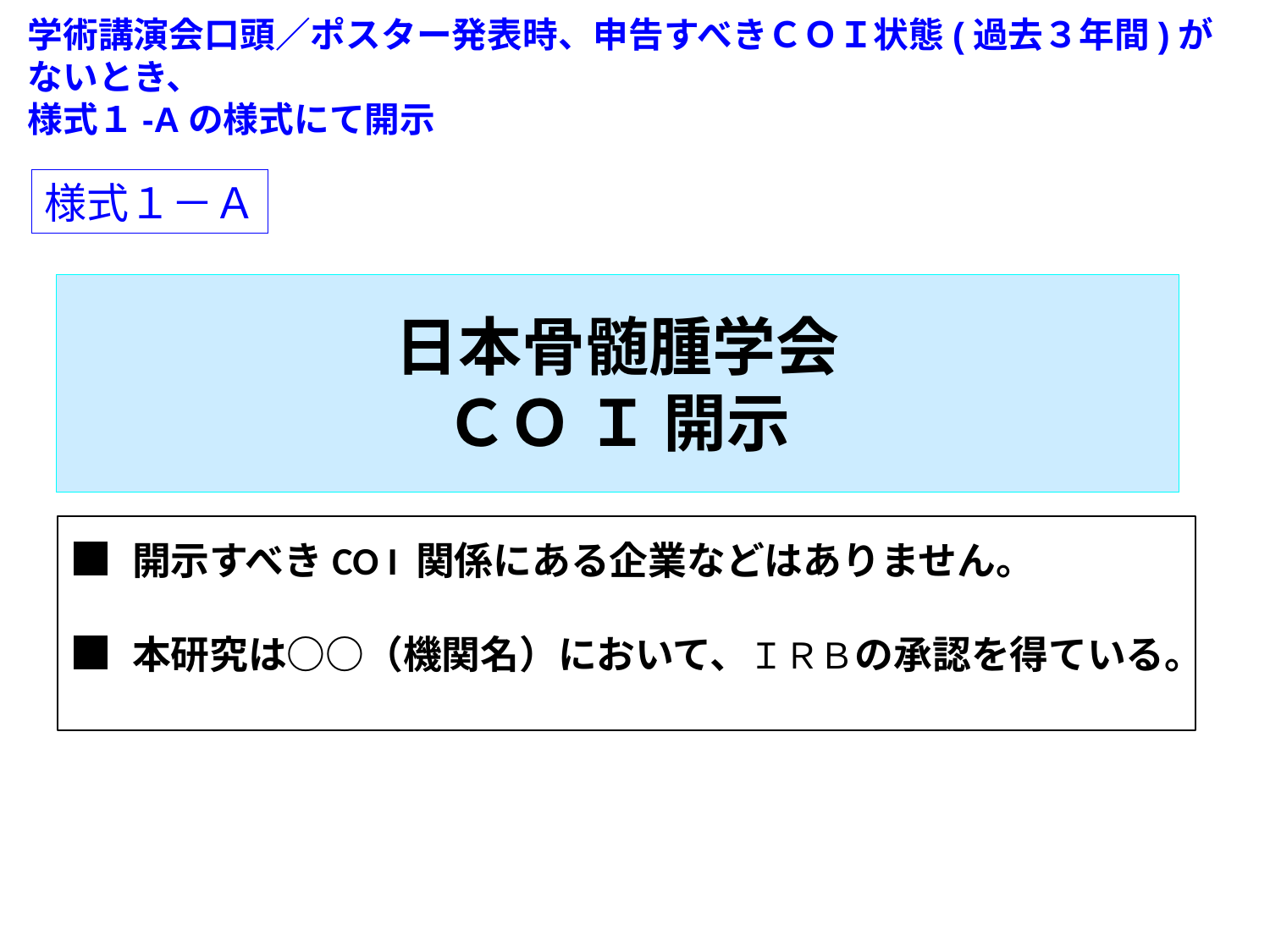

学術講演会口頭／ポスター発表時、申告すべきＣＯＩ状態(過去３年間)がないとき、
様式１-Aの様式にて開示
様式１－Ａ

# 日本骨髄腫学会 ＣＯ Ｉ 開示
■ 開示すべきCO I 関係にある企業などはありません。

■ 本研究は○○（機関名）において、ＩＲＢの承認を得ている。